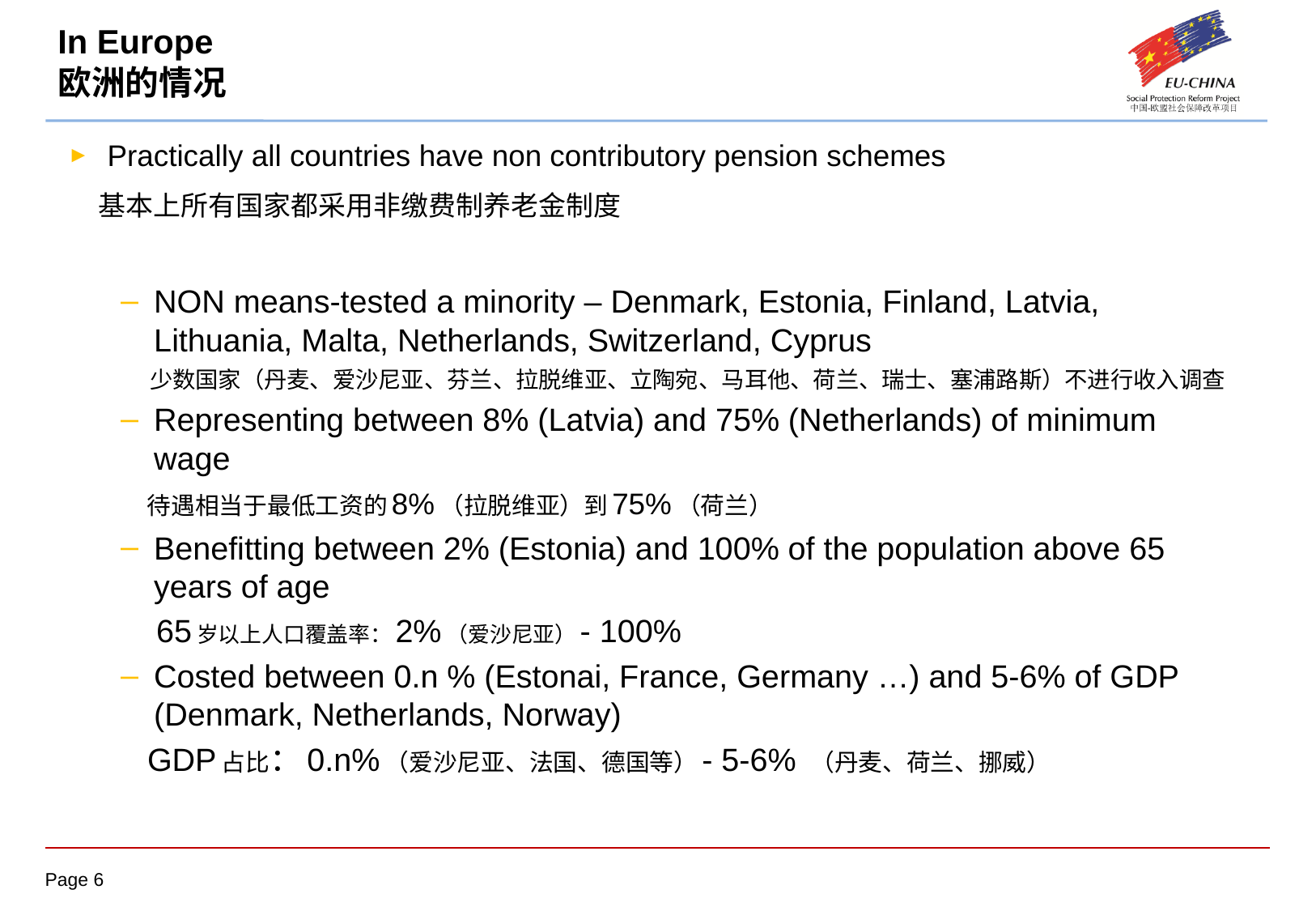

# In Europe 欧洲的情况
Practically all countries have non contributory pension schemes
   基本上所有国家都采用非缴费制养老金制度

NON means-tested a minority – Denmark, Estonia, Finland, Latvia, Lithuania, Malta, Netherlands, Switzerland, Cyprus
     少数国家（丹麦、爱沙尼亚、芬兰、拉脱维亚、立陶宛、马耳他、荷兰、瑞士、塞浦路斯）不进行收入调查
Representing between 8% (Latvia) and 75% (Netherlands) of minimum wage
   待遇相当于最低工资的8%（拉脱维亚）到75%（荷兰）
Benefitting between 2% (Estonia) and 100% of the population above 65 years of age
    65岁以上人口覆盖率：2%（爱沙尼亚）- 100%
Costed between 0.n % (Estonai, France, Germany …) and 5-6% of GDP (Denmark, Netherlands, Norway)
   GDP占比：0.n%（爱沙尼亚、法国、德国等）- 5-6% （丹麦、荷兰、挪威）